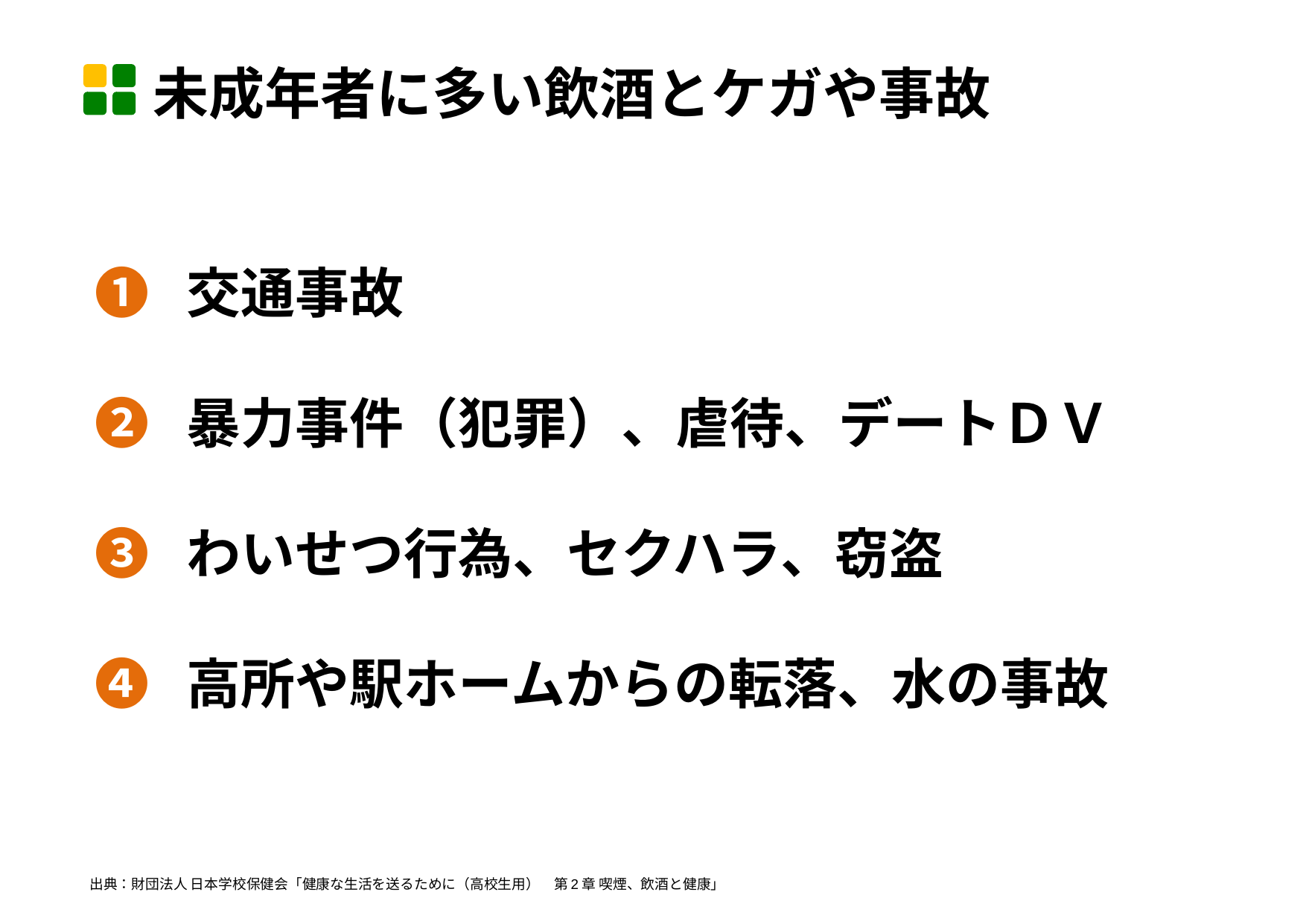

未成年者に多い飲酒とケガや事故

➊  交通事故
➋  暴力事件（犯罪）、虐待、デートＤＶ
➌  わいせつ行為、セクハラ、窃盗
➍  高所や駅ホームからの転落、水の事故

出典：財団法人 日本学校保健会「健康な生活を送るために（高校生用）　第2章 喫煙、飲酒と健康」